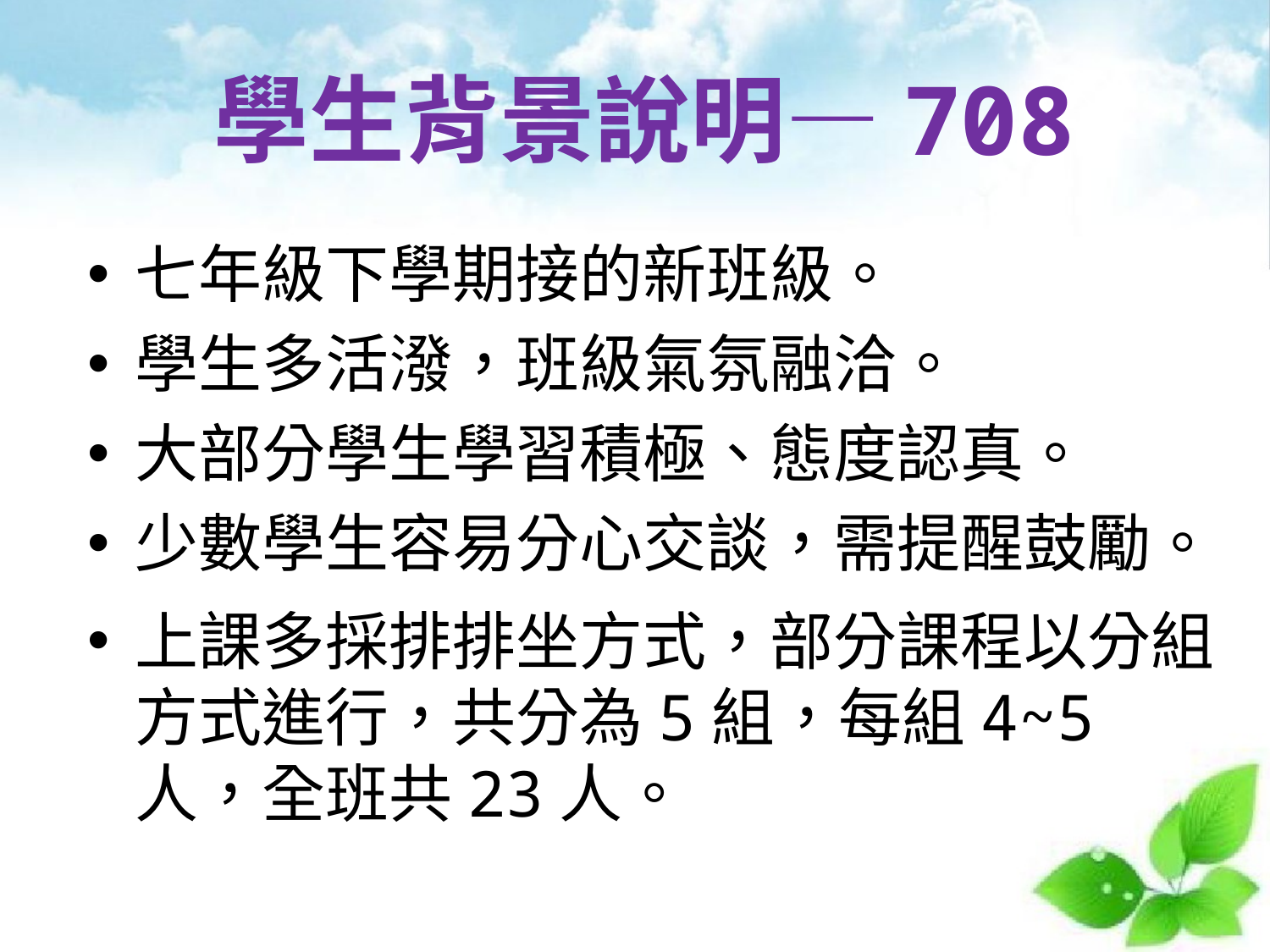

學生背景說明—708
七年級下學期接的新班級。
學生多活潑，班級氣氛融洽。
大部分學生學習積極、態度認真。
少數學生容易分心交談，需提醒鼓勵。
上課多採排排坐方式，部分課程以分組方式進行，共分為5組，每組4~5人，全班共23人。